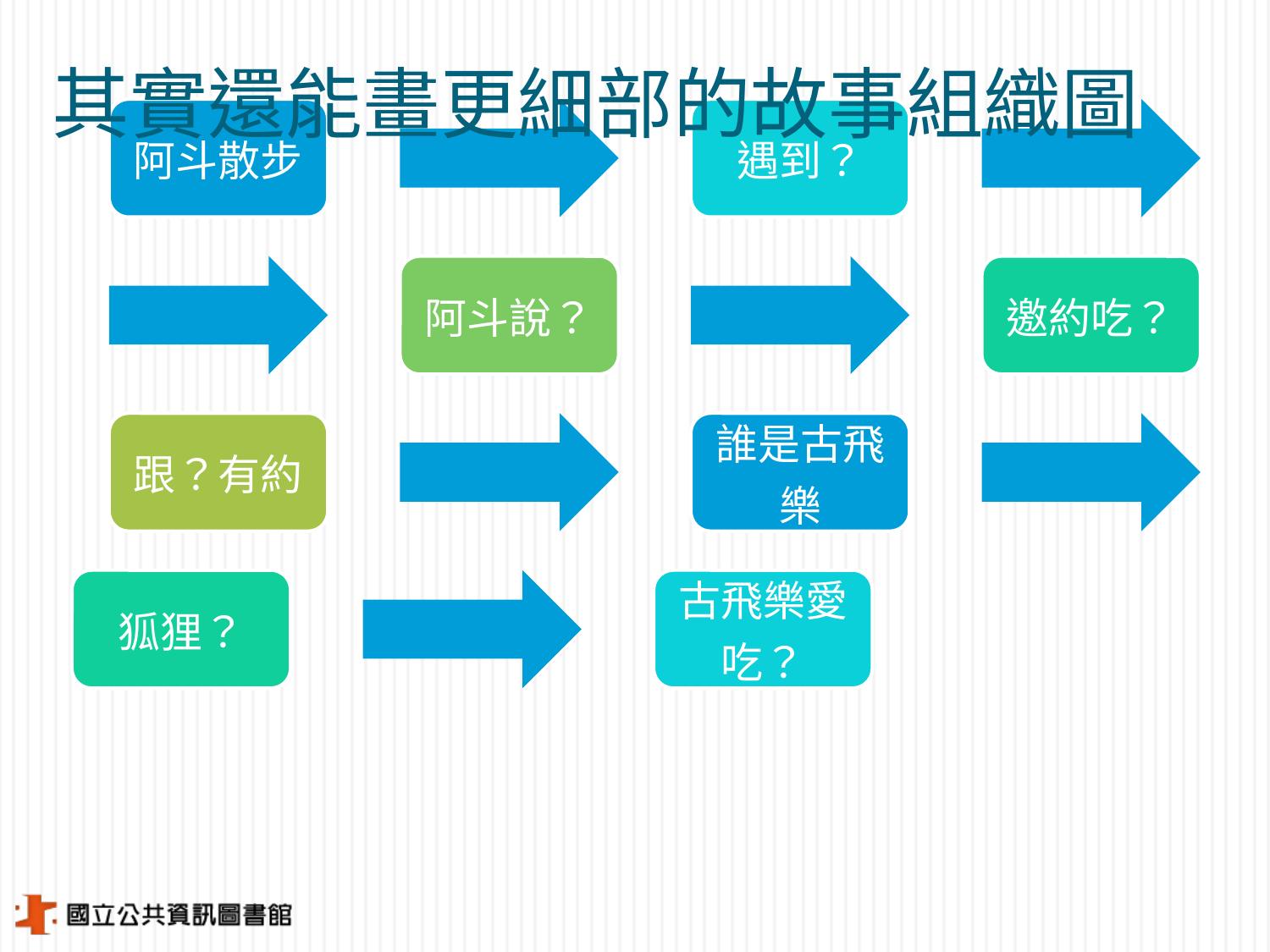

其實還能畫更細部的故事組織圖
阿斗散步
遇到？
邀約吃？
阿斗說？
跟？有約
誰是古飛樂
古飛樂愛吃？
狐狸？